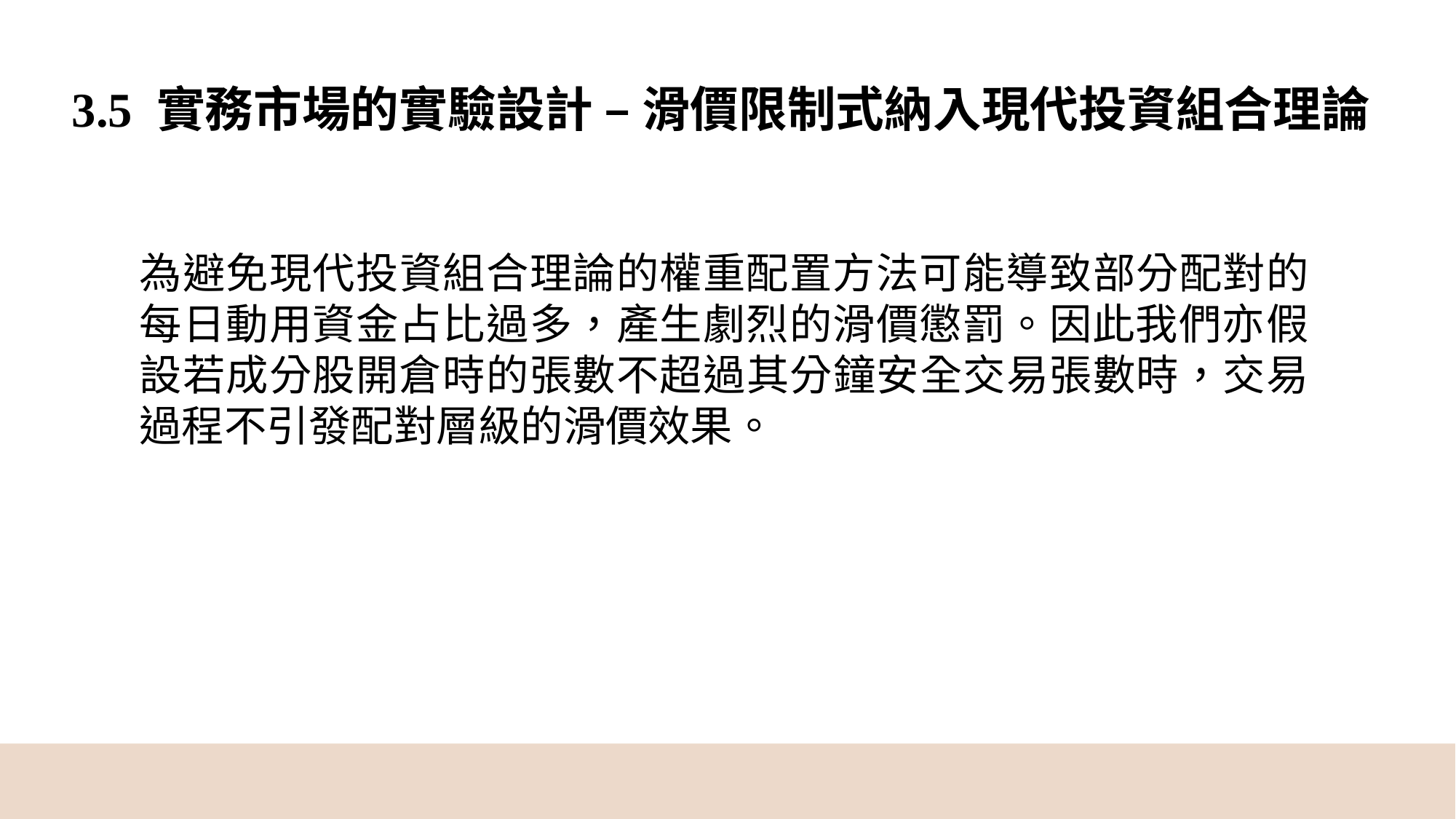

3.5 實務市場的實驗設計 – 滑價限制式納入現代投資組合理論

為避免現代投資組合理論的權重配置方法可能導致部分配對的每日動用資金占比過多，產生劇烈的滑價懲罰。因此我們亦假設若成分股開倉時的張數不超過其分鐘安全交易張數時，交易過程不引發配對層級的滑價效果。